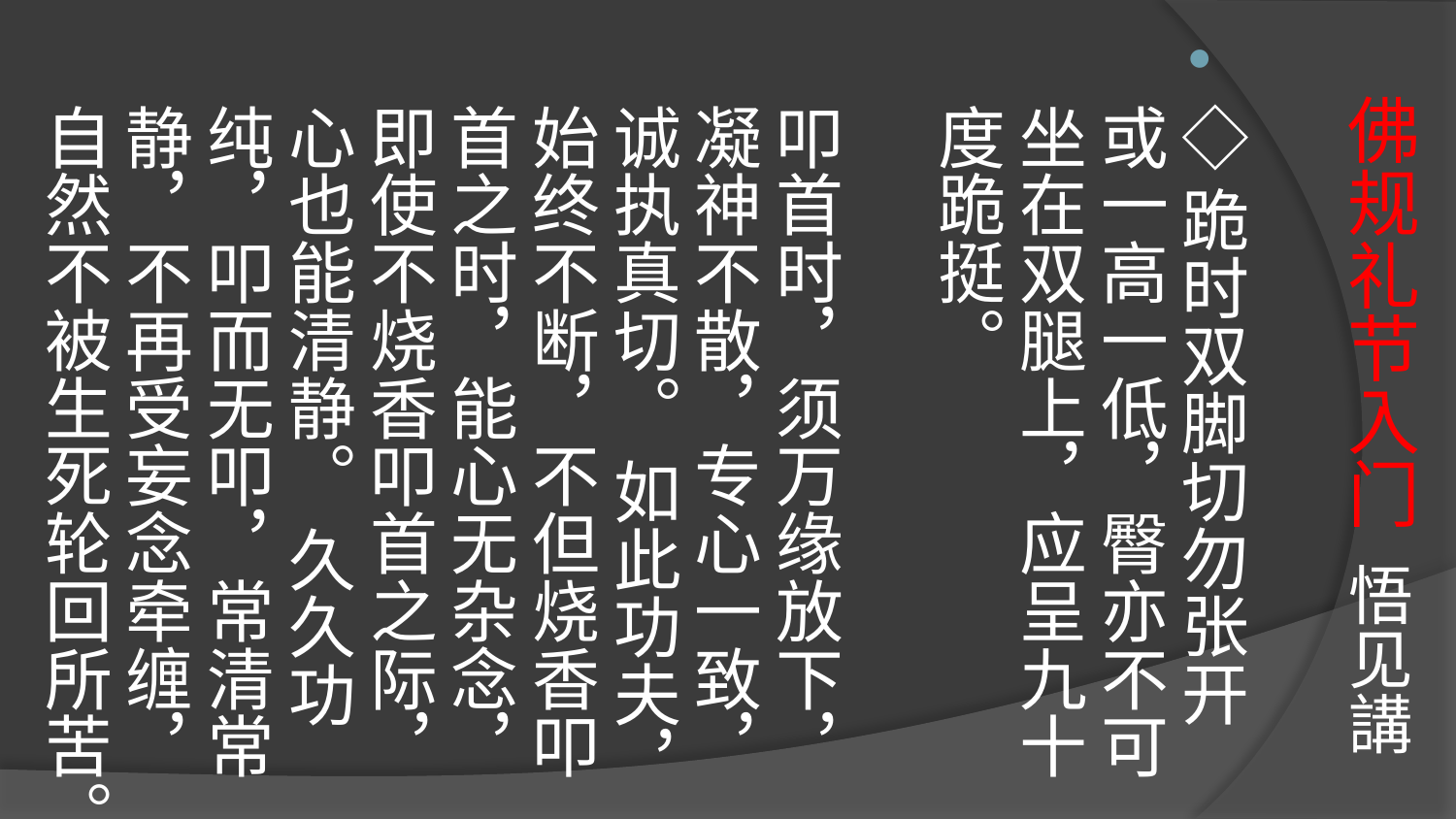

# 佛规礼节入门  悟见講
◇跪时双脚切勿张开或一高一低，臀亦不可坐在双腿上，应呈九十度跪挺。
叩首时，须万缘放下，凝神不散，专心一致，诚执真切。 如此功夫，始终不断，不但烧香叩首之时，能心无杂念，即使不烧香叩首之际，心也能清静。 久久功纯，叩而无叩，常清常静，不再受妄念牵缠，自然不被生死轮回所苦。